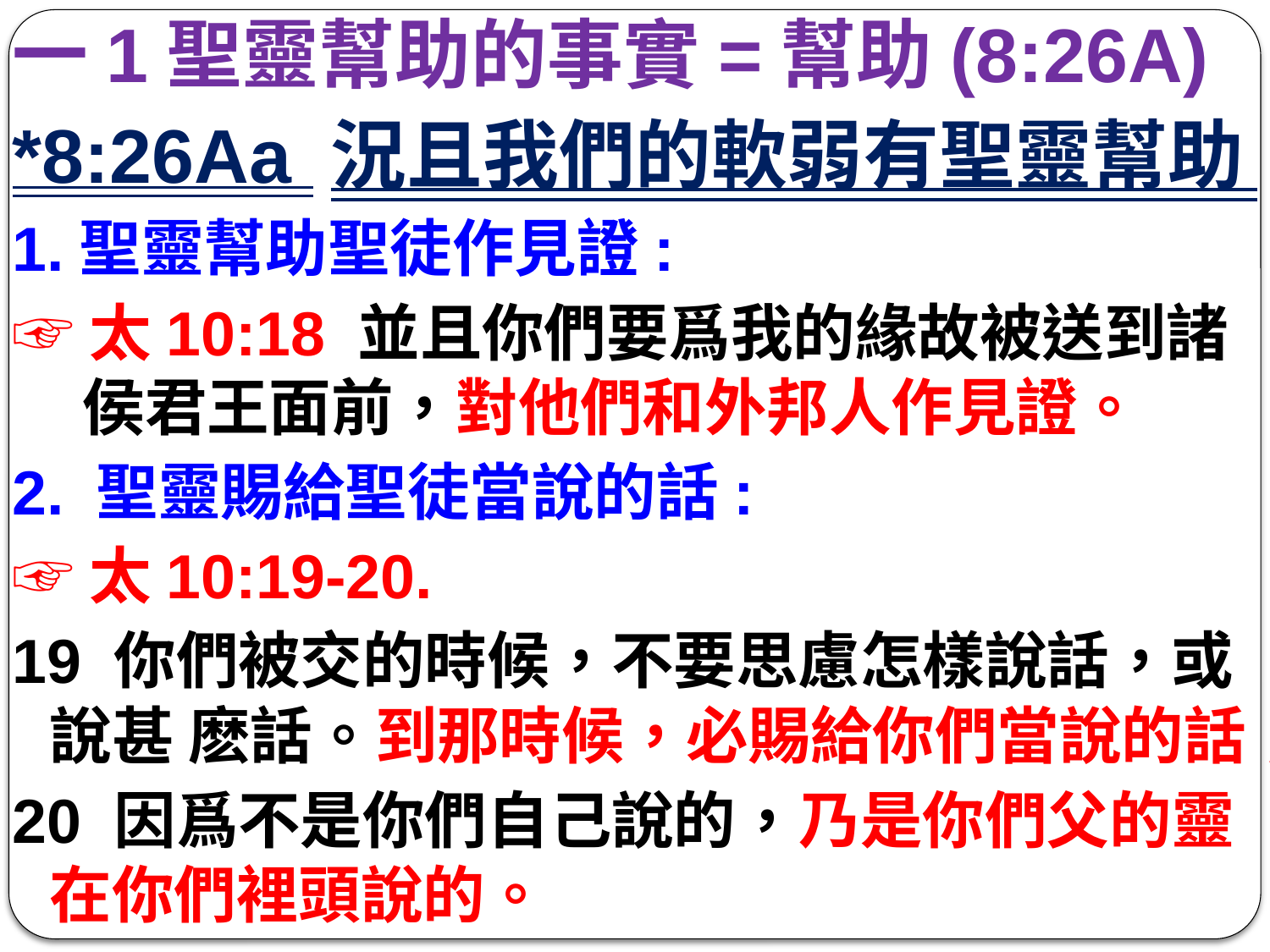

一1聖靈幫助的事實=幫助(8:26A)
*8:26Aa 況且我們的軟弱有聖靈幫助，
1.聖靈幫助聖徒作見證:
☞太10:18 並且你們要爲我的緣故被送到諸侯君王面前，對他們和外邦人作見證。
2. 聖靈賜給聖徒當說的話:
☞太10:19-20.
19 你們被交的時候，不要思慮怎樣說話，或說甚 麽話。到那時候，必賜給你們當說的話；
20 因爲不是你們自己說的，乃是你們父的靈在你們裡頭說的。